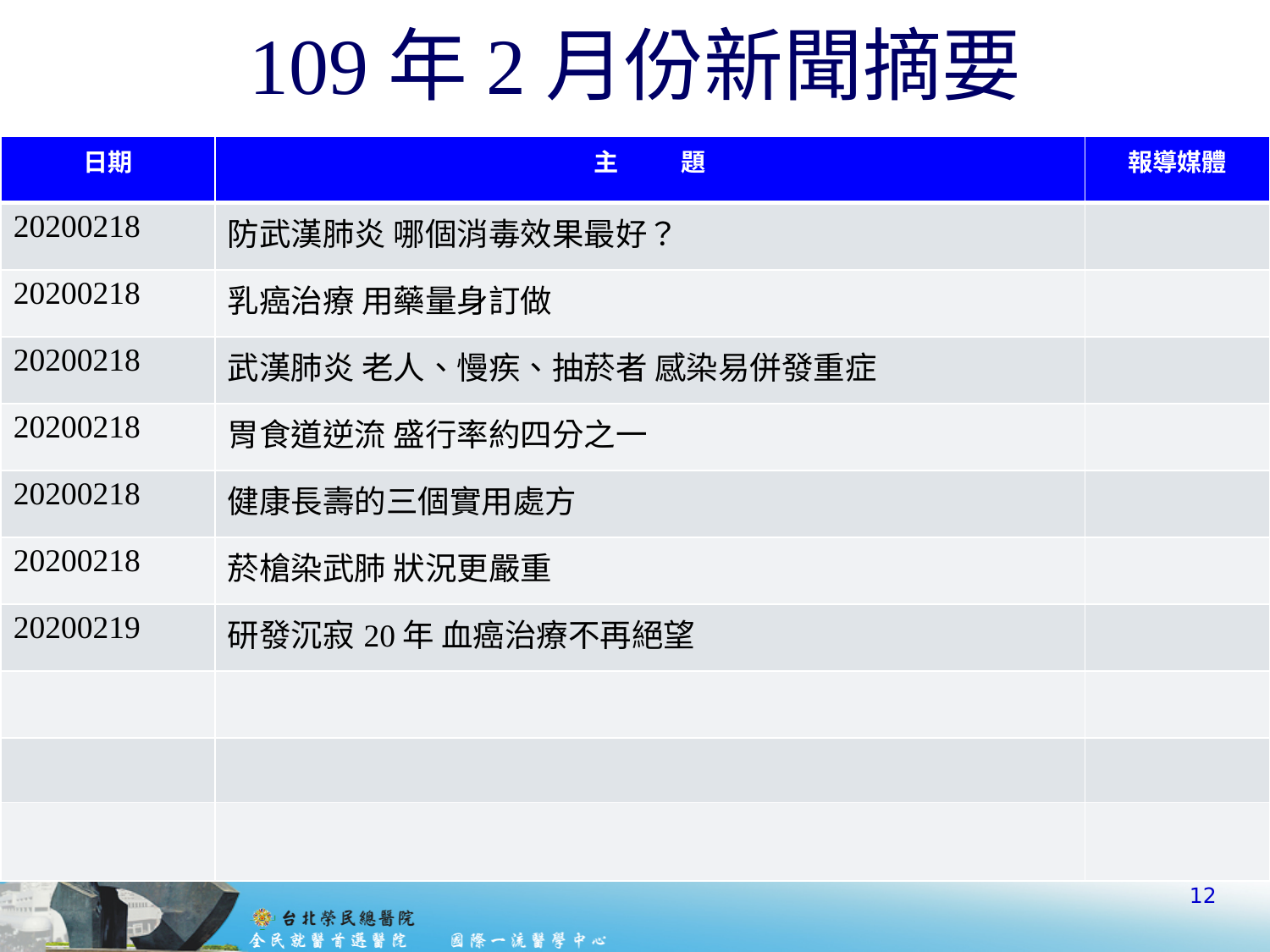

# 109年2月份新聞摘要
| 日期 | 主 題 | 報導媒體 |
| --- | --- | --- |
| 20200218 | 防武漢肺炎 哪個消毒效果最好？ |  |
| 20200218 | 乳癌治療 用藥量身訂做 |  |
| 20200218 | 武漢肺炎 老人、慢疾、抽菸者 感染易併發重症 |  |
| 20200218 | 胃食道逆流 盛行率約四分之一 |  |
| 20200218 | 健康長壽的三個實用處方 |  |
| 20200218 | 菸槍染武肺 狀況更嚴重 |  |
| 20200219 | 研發沉寂20年 血癌治療不再絕望 |  |
|  |  |  |
|  |  |  |
|  |  |  |
12